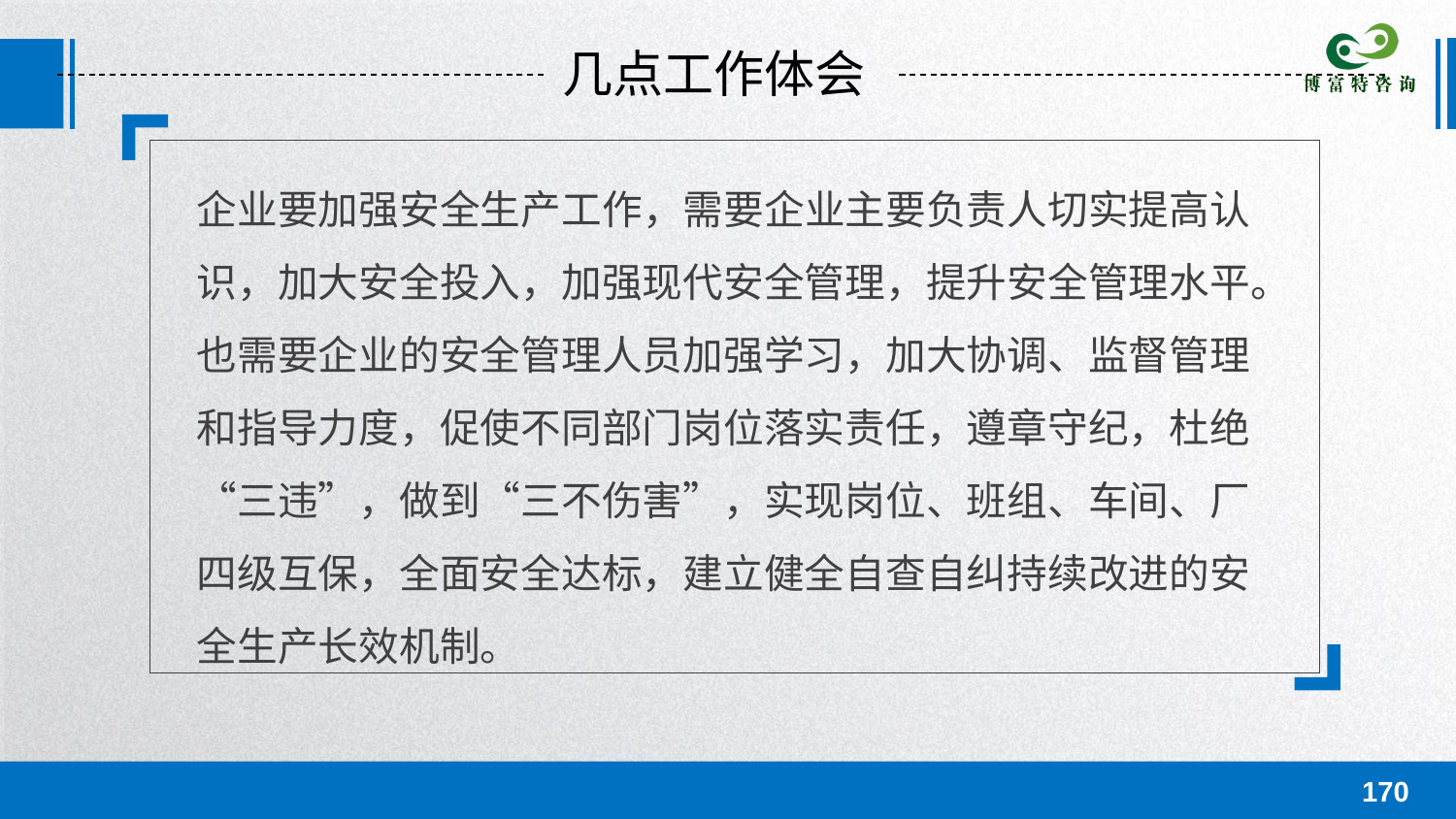

几点工作体会

企业要加强安全生产工作，需要企业主要负责人切实提高认识，加大安全投入，加强现代安全管理，提升安全管理水平。也需要企业的安全管理人员加强学习，加大协调、监督管理和指导力度，促使不同部门岗位落实责任，遵章守纪，杜绝“三违”，做到“三不伤害”，实现岗位、班组、车间、厂四级互保，全面安全达标，建立健全自查自纠持续改进的安全生产长效机制。